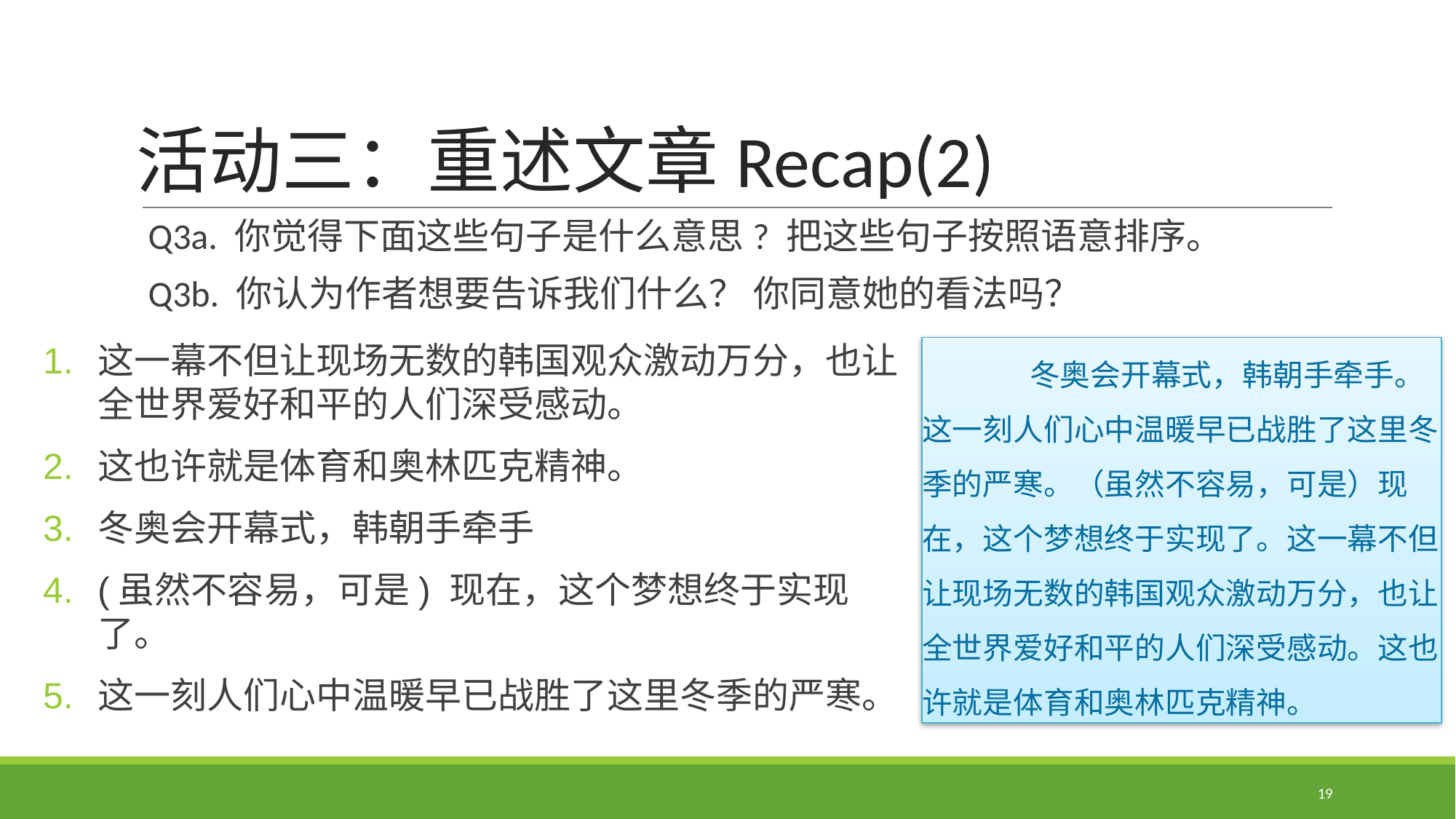

# 活动三：重述文章Recap(2)
Q3a. 你觉得下面这些句子是什么意思? 把这些句子按照语意排序。
Q3b. 你认为作者想要告诉我们什么？ 你同意她的看法吗？
这一幕不但让现场无数的韩国观众激动万分，也让全世界爱好和平的人们深受感动。
这也许就是体育和奥林匹克精神。
冬奥会开幕式，韩朝手牵手
(虽然不容易，可是) 现在，这个梦想终于实现了。
这一刻人们心中温暖早已战胜了这里冬季的严寒。
            冬奥会开幕式，韩朝手牵手。这一刻人们心中温暖早已战胜了这里冬季的严寒。（虽然不容易，可是）现在，这个梦想终于实现了。这一幕不但让现场无数的韩国观众激动万分，也让全世界爱好和平的人们深受感动。这也许就是体育和奥林匹克精神。
19